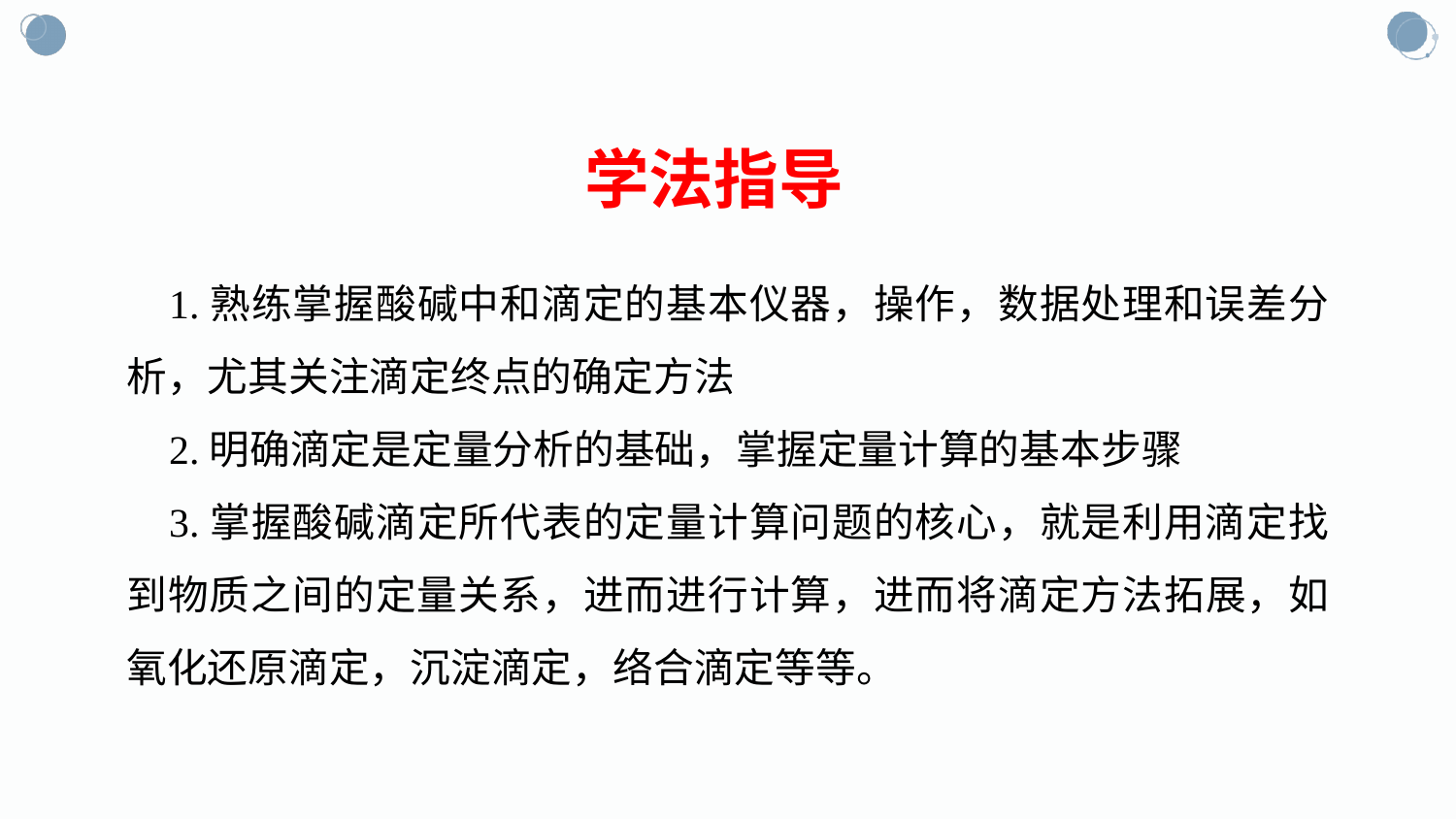

学法指导
1.熟练掌握酸碱中和滴定的基本仪器，操作，数据处理和误差分析，尤其关注滴定终点的确定方法
2.明确滴定是定量分析的基础，掌握定量计算的基本步骤
3.掌握酸碱滴定所代表的定量计算问题的核心，就是利用滴定找到物质之间的定量关系，进而进行计算，进而将滴定方法拓展，如氧化还原滴定，沉淀滴定，络合滴定等等。